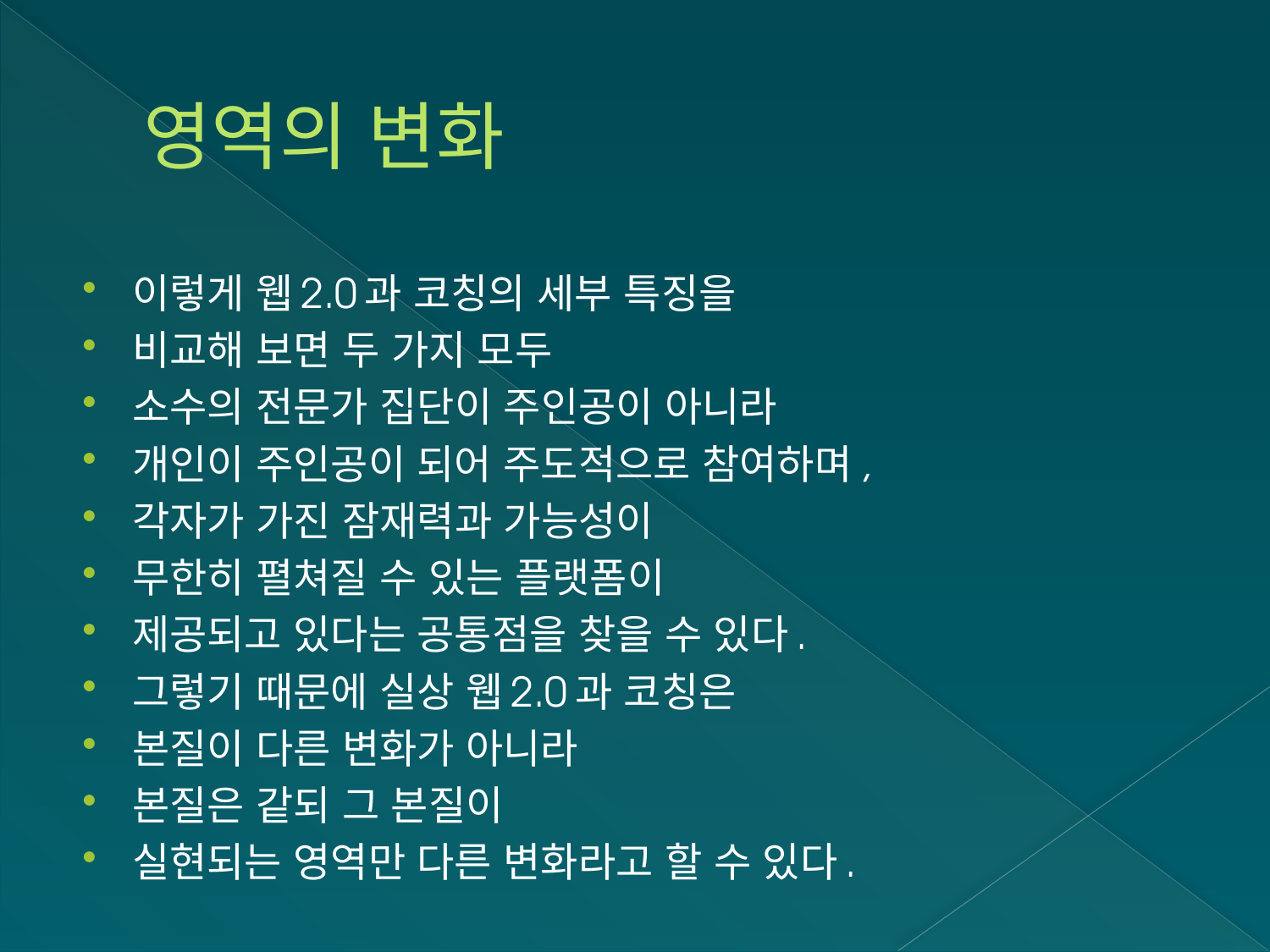

# 영역의 변화
이렇게 웹2.0과 코칭의 세부 특징을
비교해 보면 두 가지 모두
소수의 전문가 집단이 주인공이 아니라
개인이 주인공이 되어 주도적으로 참여하며,
각자가 가진 잠재력과 가능성이
무한히 펼쳐질 수 있는 플랫폼이
제공되고 있다는 공통점을 찾을 수 있다.
그렇기 때문에 실상 웹2.0과 코칭은
본질이 다른 변화가 아니라
본질은 같되 그 본질이
실현되는 영역만 다른 변화라고 할 수 있다.